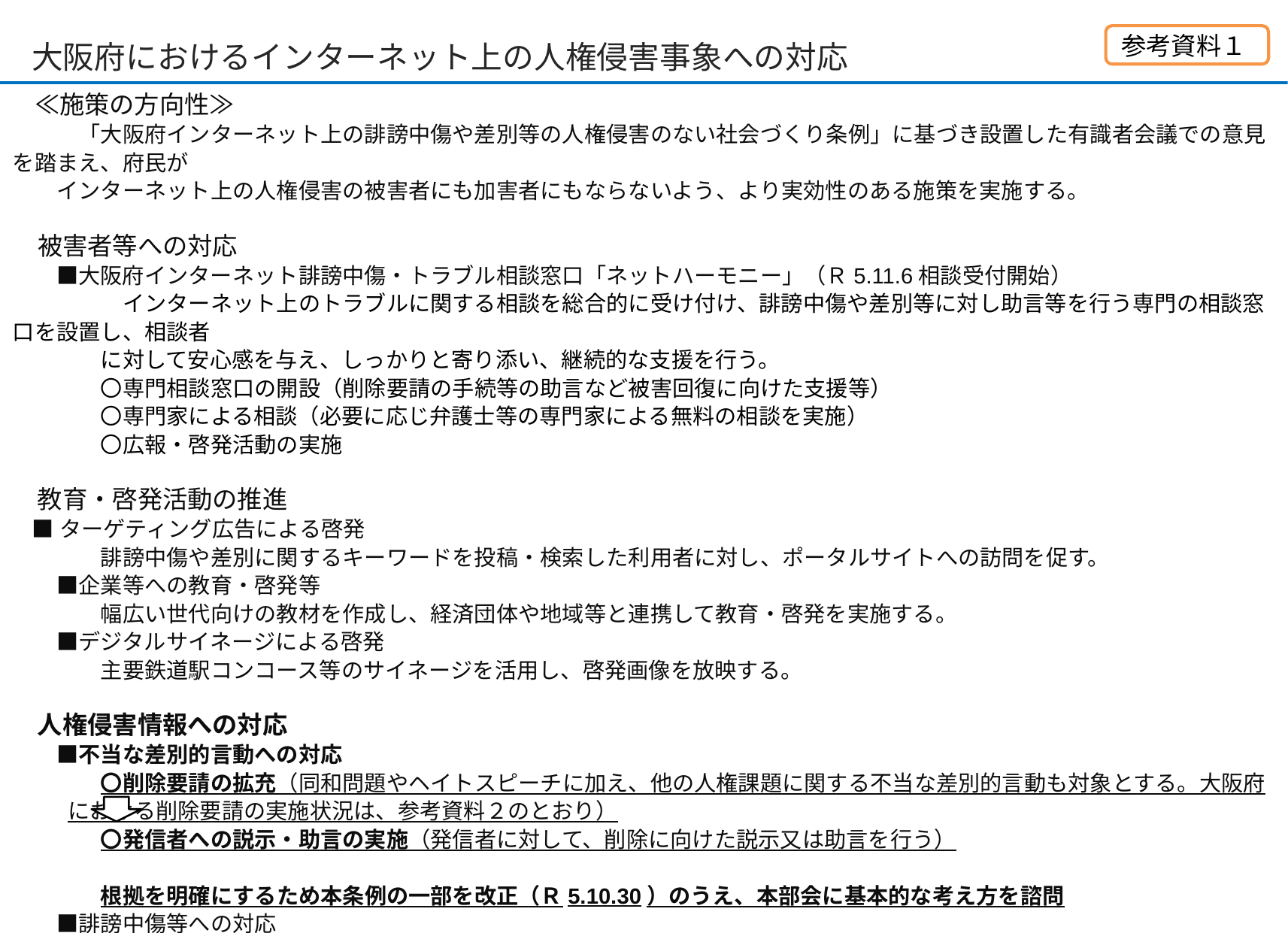

# 大阪府におけるインターネット上の人権侵害事象への対応
参考資料１
　≪施策の方向性≫
　　　「大阪府インターネット上の誹謗中傷や差別等の人権侵害のない社会づくり条例」に基づき設置した有識者会議での意見を踏まえ、府民が
　　インターネット上の人権侵害の被害者にも加害者にもならないよう、より実効性のある施策を実施する。

　被害者等への対応
　　■大阪府インターネット誹謗中傷・トラブル相談窓口「ネットハーモニー」（Ｒ5.11.6相談受付開始）
　　　　　インターネット上のトラブルに関する相談を総合的に受け付け、誹謗中傷や差別等に対し助言等を行う専門の相談窓口を設置し、相談者
　　　　に対して安心感を与え、しっかりと寄り添い、継続的な支援を行う。
　　　　〇専門相談窓口の開設（削除要請の手続等の助言など被害回復に向けた支援等）
　　　　〇専門家による相談（必要に応じ弁護士等の専門家による無料の相談を実施）
　　　　〇広報・啓発活動の実施

　教育・啓発活動の推進
    ■ターゲティング広告による啓発
　　　　誹謗中傷や差別に関するキーワードを投稿・検索した利用者に対し、ポータルサイトへの訪問を促す。
　　■企業等への教育・啓発等
　　　　幅広い世代向けの教材を作成し、経済団体や地域等と連携して教育・啓発を実施する。
　　■デジタルサイネージによる啓発
　　　　主要鉄道駅コンコース等のサイネージを活用し、啓発画像を放映する。

　人権侵害情報への対応
　　■不当な差別的言動への対応
　　　　〇削除要請の拡充（同和問題やヘイトスピーチに加え、他の人権課題に関する不当な差別的言動も対象とする。大阪府における削除要請の実施状況は、参考資料２のとおり）
　　　　〇発信者への説示・助言の実施（発信者に対して、削除に向けた説示又は助言を行う）

　　　　根拠を明確にするため本条例の一部を改正（Ｒ5.10.30）のうえ、本部会に基本的な考え方を諮問
　　■誹謗中傷等への対応
　　　　　被害者自身による被害回復が図られるよう、上記専門相談窓口において削除要請の手続等の助言を行う。